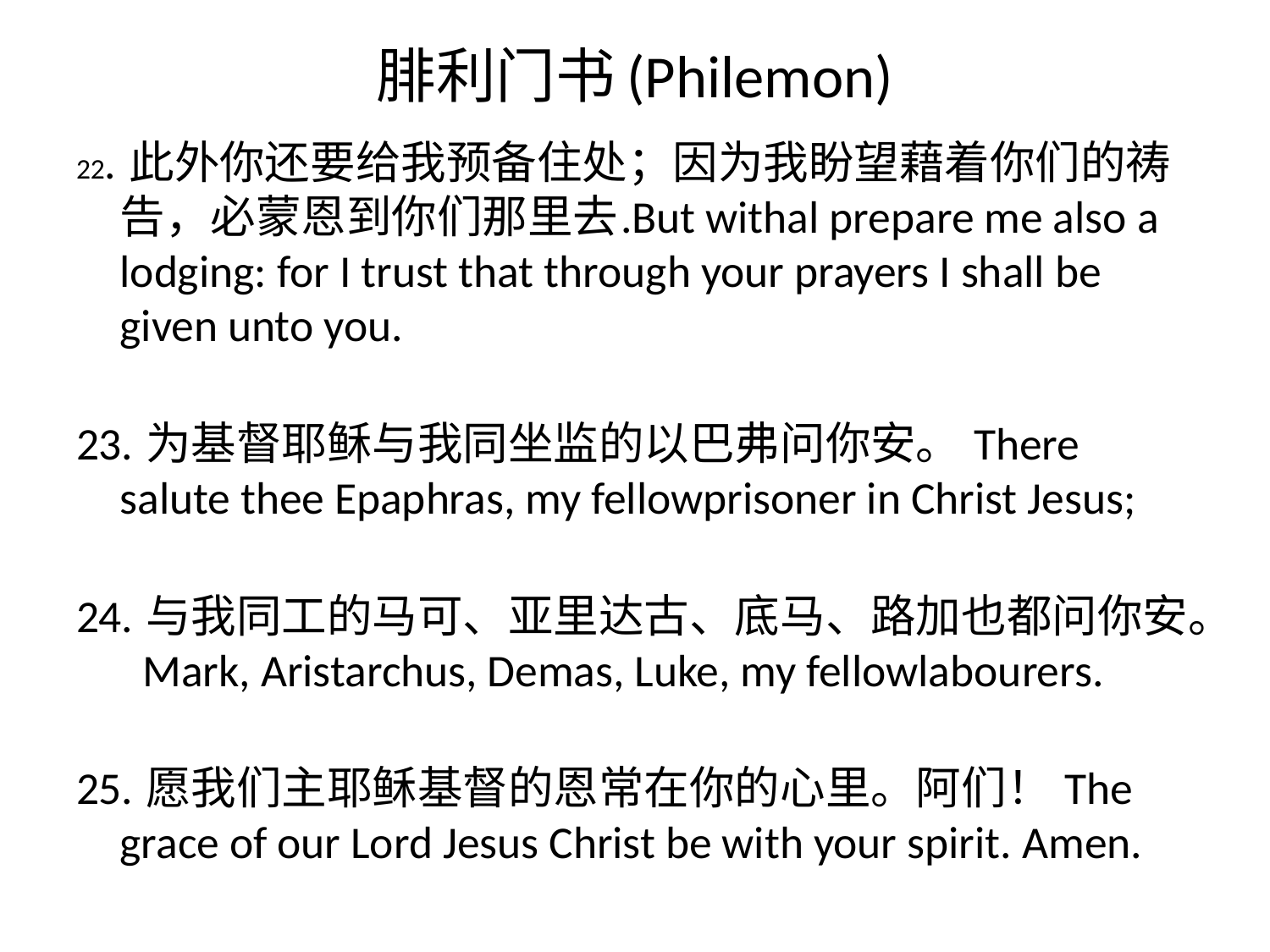

# 腓利门书(Philemon)
22. 此外你还要给我预备住处；因为我盼望藉着你们的祷告，必蒙恩到你们那里去.But withal prepare me also a lodging: for I trust that through your prayers I shall be given unto you.
23. 为基督耶稣与我同坐监的以巴弗问你安。 There salute thee Epaphras, my fellowprisoner in Christ Jesus;
24. 与我同工的马可、亚里达古、底马、路加也都问你安。  Mark, Aristarchus, Demas, Luke, my fellowlabourers.
25. 愿我们主耶稣基督的恩常在你的心里。阿们！ The grace of our Lord Jesus Christ be with your spirit. Amen.